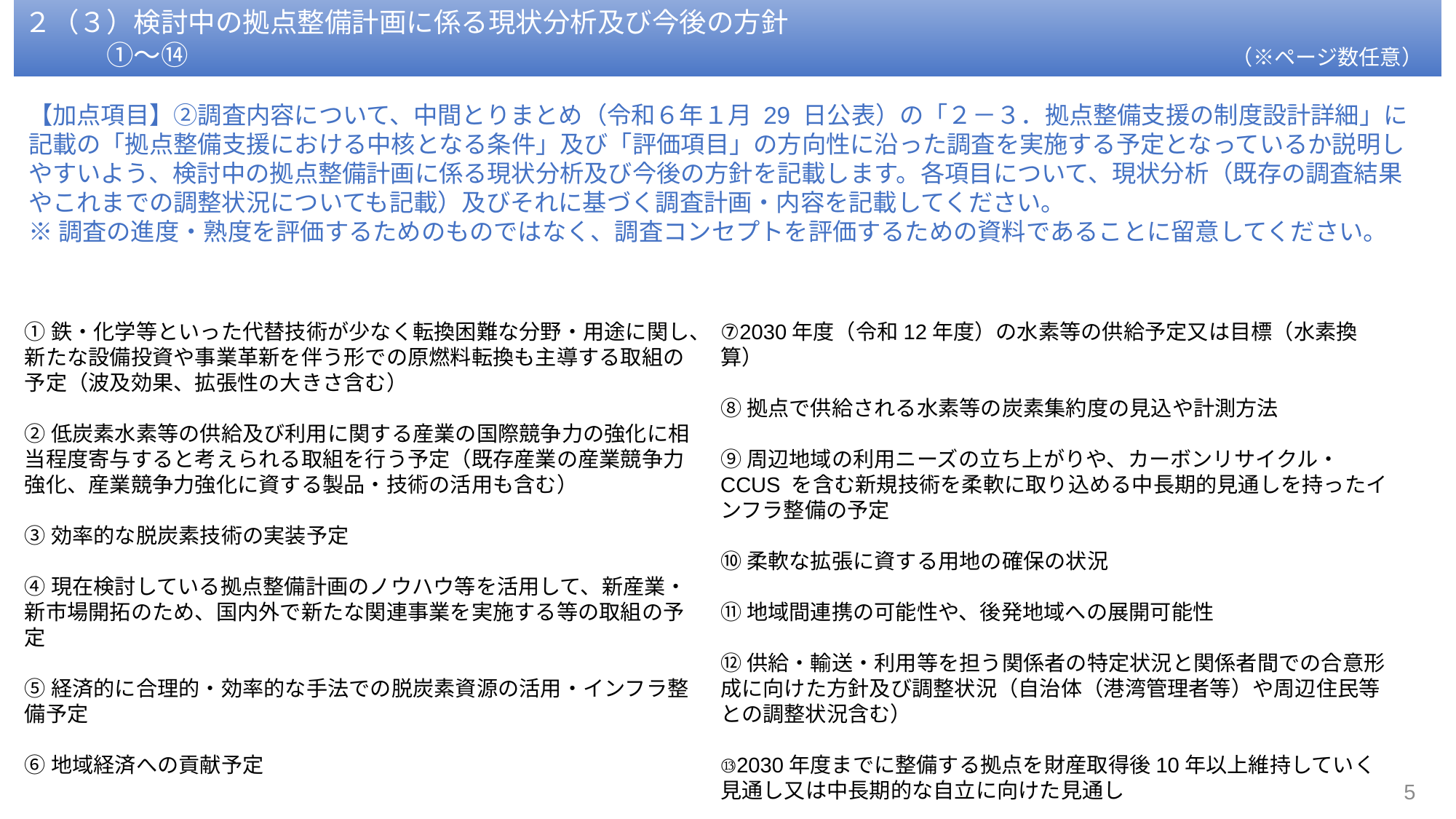

２（３）検討中の拠点整備計画に係る現状分析及び今後の方針
　	①～⑭
（※ページ数任意）
【加点項目】②調査内容について、中間とりまとめ（令和６年１月 29 日公表）の「２－３．拠点整備支援の制度設計詳細」に記載の「拠点整備支援における中核となる条件」及び「評価項目」の方向性に沿った調査を実施する予定となっているか説明しやすいよう、検討中の拠点整備計画に係る現状分析及び今後の方針を記載します。各項目について、現状分析（既存の調査結果やこれまでの調整状況についても記載）及びそれに基づく調査計画・内容を記載してください。
※調査の進度・熟度を評価するためのものではなく、調査コンセプトを評価するための資料であることに留意してください。
①鉄・化学等といった代替技術が少なく転換困難な分野・用途に関し、新たな設備投資や事業革新を伴う形での原燃料転換も主導する取組の予定（波及効果、拡張性の大きさ含む）

②低炭素水素等の供給及び利用に関する産業の国際競争力の強化に相当程度寄与すると考えられる取組を行う予定（既存産業の産業競争力強化、産業競争力強化に資する製品・技術の活用も含む）

③効率的な脱炭素技術の実装予定

④現在検討している拠点整備計画のノウハウ等を活用して、新産業・新市場開拓のため、国内外で新たな関連事業を実施する等の取組の予定

⑤経済的に合理的・効率的な手法での脱炭素資源の活用・インフラ整備予定

⑥地域経済への貢献予定
⑦2030年度（令和12年度）の水素等の供給予定又は目標（水素換算）

⑧拠点で供給される水素等の炭素集約度の見込や計測方法

⑨周辺地域の利用ニーズの立ち上がりや、カーボンリサイクル・CCUS を含む新規技術を柔軟に取り込める中長期的見通しを持ったインフラ整備の予定

⑩柔軟な拡張に資する用地の確保の状況

⑪地域間連携の可能性や、後発地域への展開可能性

⑫供給・輸送・利用等を担う関係者の特定状況と関係者間での合意形成に向けた方針及び調整状況（自治体（港湾管理者等）や周辺住民等との調整状況含む）

⑬2030年度までに整備する拠点を財産取得後10年以上維持していく見通し又は中長期的な自立に向けた見通し

⑭保安計画の検討状況

5